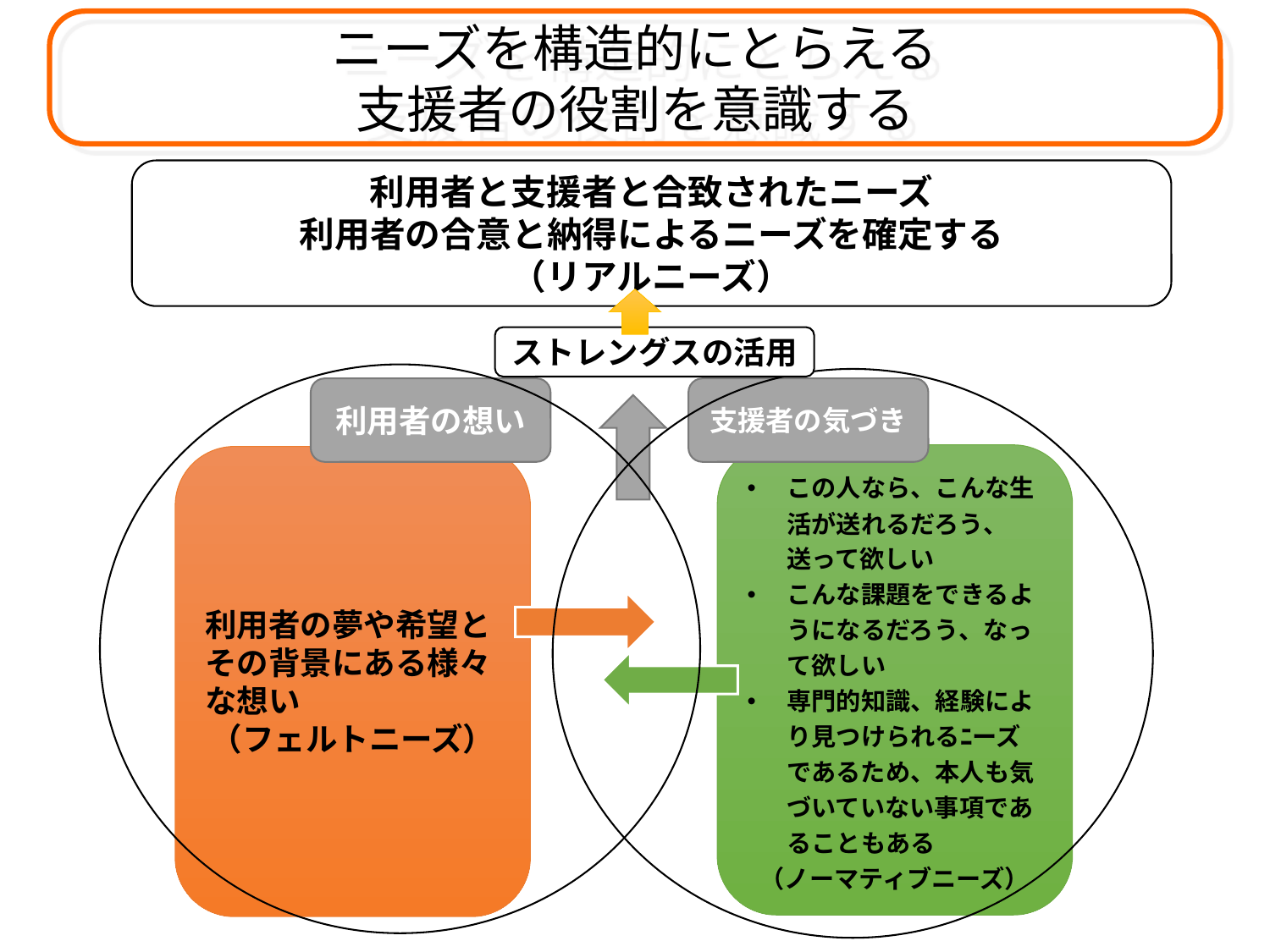

ニーズを構造的にとらえる
支援者の役割を意識する
利用者と支援者と合致されたニーズ
利用者の合意と納得によるニーズを確定する
（リアルニーズ）

ストレングスの活用

利用者の想い
支援者の気づき

この人なら、こんな生活が送れるだろう、送って欲しい
こんな課題をできるようになるだろう、なって欲しい
専門的知識、経験により見つけられるﾆーズであるため、本人も気づいていない事項であることもある
（ノーマティブニーズ）
利用者の夢や希望とその背景にある様々な想い
（フェルトニーズ）